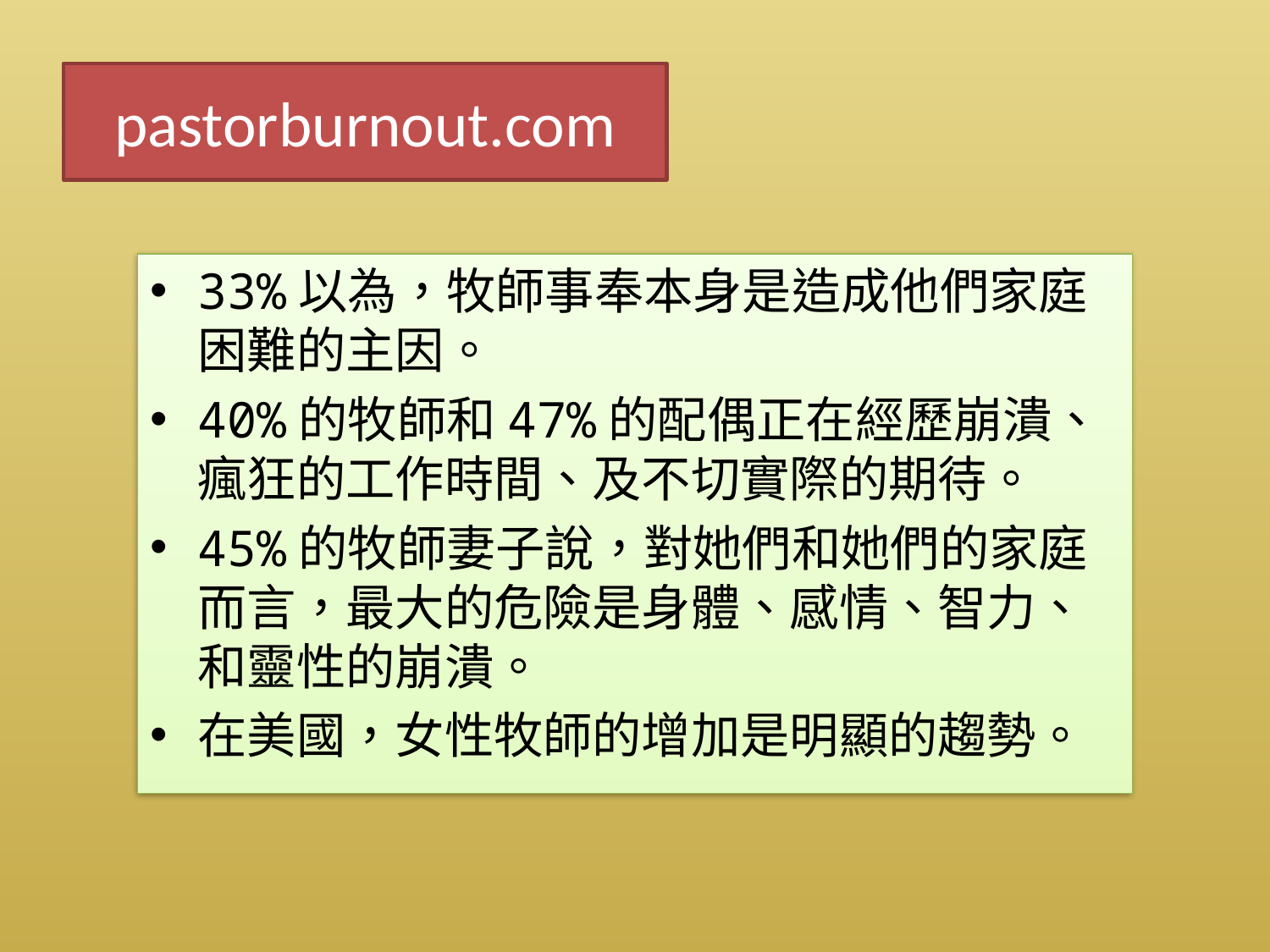

# pastorburnout.com
33%以為，牧師事奉本身是造成他們家庭困難的主因。
40%的牧師和47%的配偶正在經歷崩潰、瘋狂的工作時間、及不切實際的期待。
45%的牧師妻子說，對她們和她們的家庭而言，最大的危險是身體、感情、智力、和靈性的崩潰。
在美國，女性牧師的增加是明顯的趨勢。